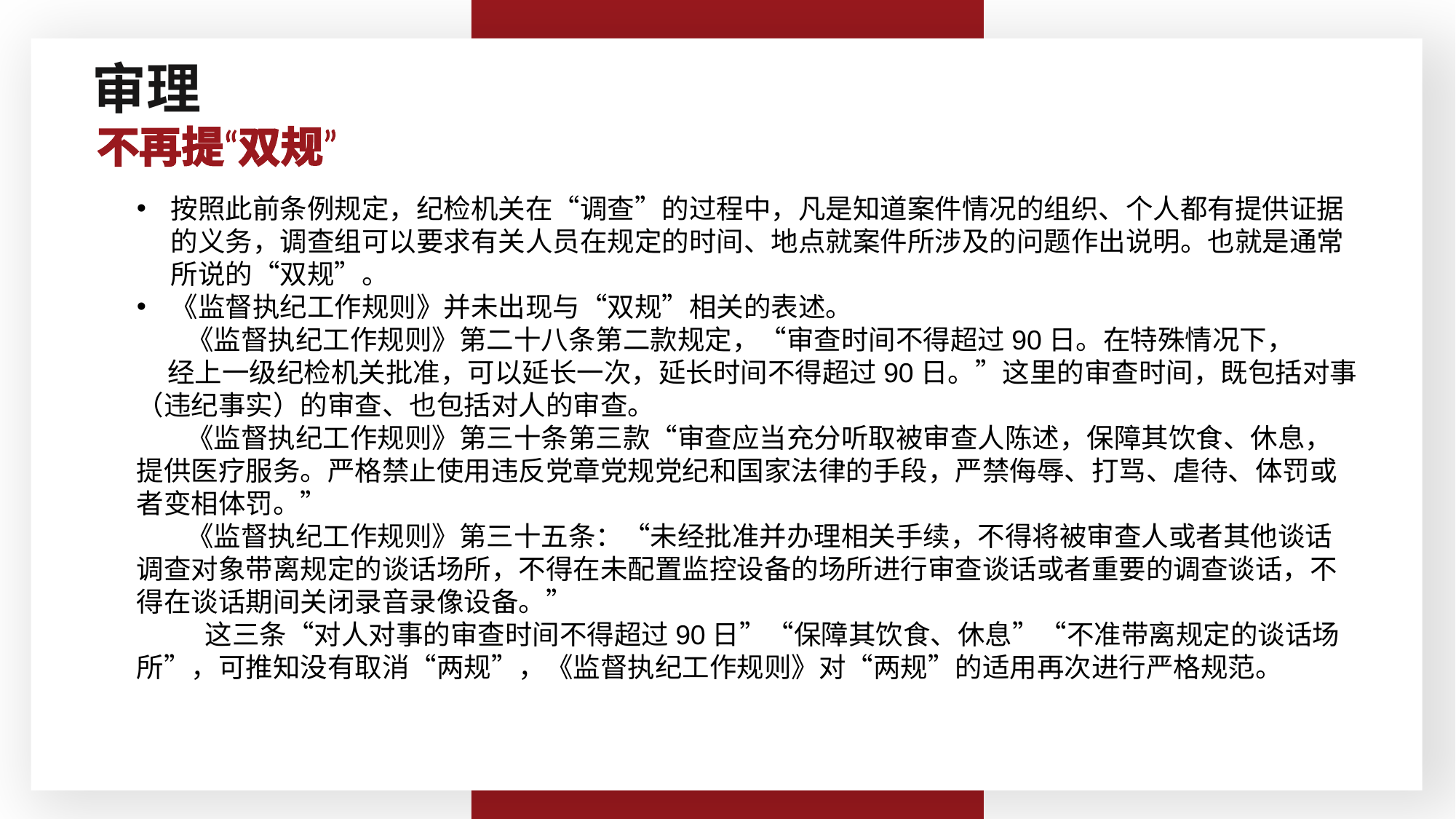

不再提“双规”
审理
不再提“双规”
按照此前条例规定，纪检机关在“调查”的过程中，凡是知道案件情况的组织、个人都有提供证据的义务，调查组可以要求有关人员在规定的时间、地点就案件所涉及的问题作出说明。也就是通常所说的“双规”。
《监督执纪工作规则》并未出现与“双规”相关的表述。
       《监督执纪工作规则》第二十八条第二款规定，“审查时间不得超过90日。在特殊情况下，                经上一级纪检机关批准，可以延长一次，延长时间不得超过90日。”这里的审查时间，既包括对事（违纪事实）的审查、也包括对人的审查。
       《监督执纪工作规则》第三十条第三款“审查应当充分听取被审查人陈述，保障其饮食、休息，提供医疗服务。严格禁止使用违反党章党规党纪和国家法律的手段，严禁侮辱、打骂、虐待、体罚或者变相体罚。”
       《监督执纪工作规则》第三十五条：“未经批准并办理相关手续，不得将被审查人或者其他谈话调查对象带离规定的谈话场所，不得在未配置监控设备的场所进行审查谈话或者重要的调查谈话，不得在谈话期间关闭录音录像设备。”
          这三条“对人对事的审查时间不得超过90日”“保障其饮食、休息”“不准带离规定的谈话场所”，可推知没有取消“两规”，《监督执纪工作规则》对“两规”的适用再次进行严格规范。